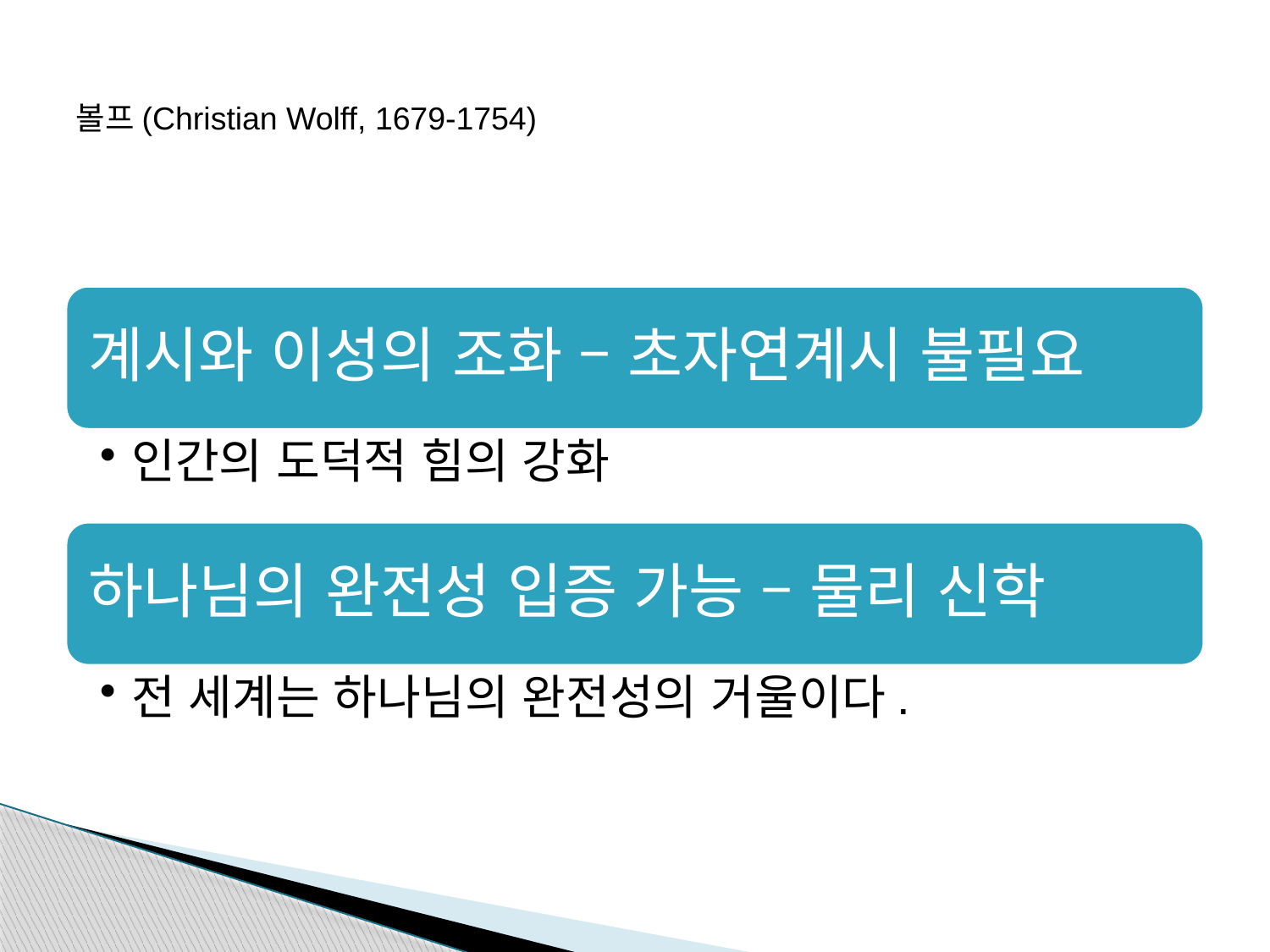

# 볼프(Christian Wolff, 1679-1754)
계시와 이성의 조화 – 초자연계시 불필요
인간의 도덕적 힘의 강화
하나님의 완전성 입증 가능 – 물리 신학
전 세계는 하나님의 완전성의 거울이다.